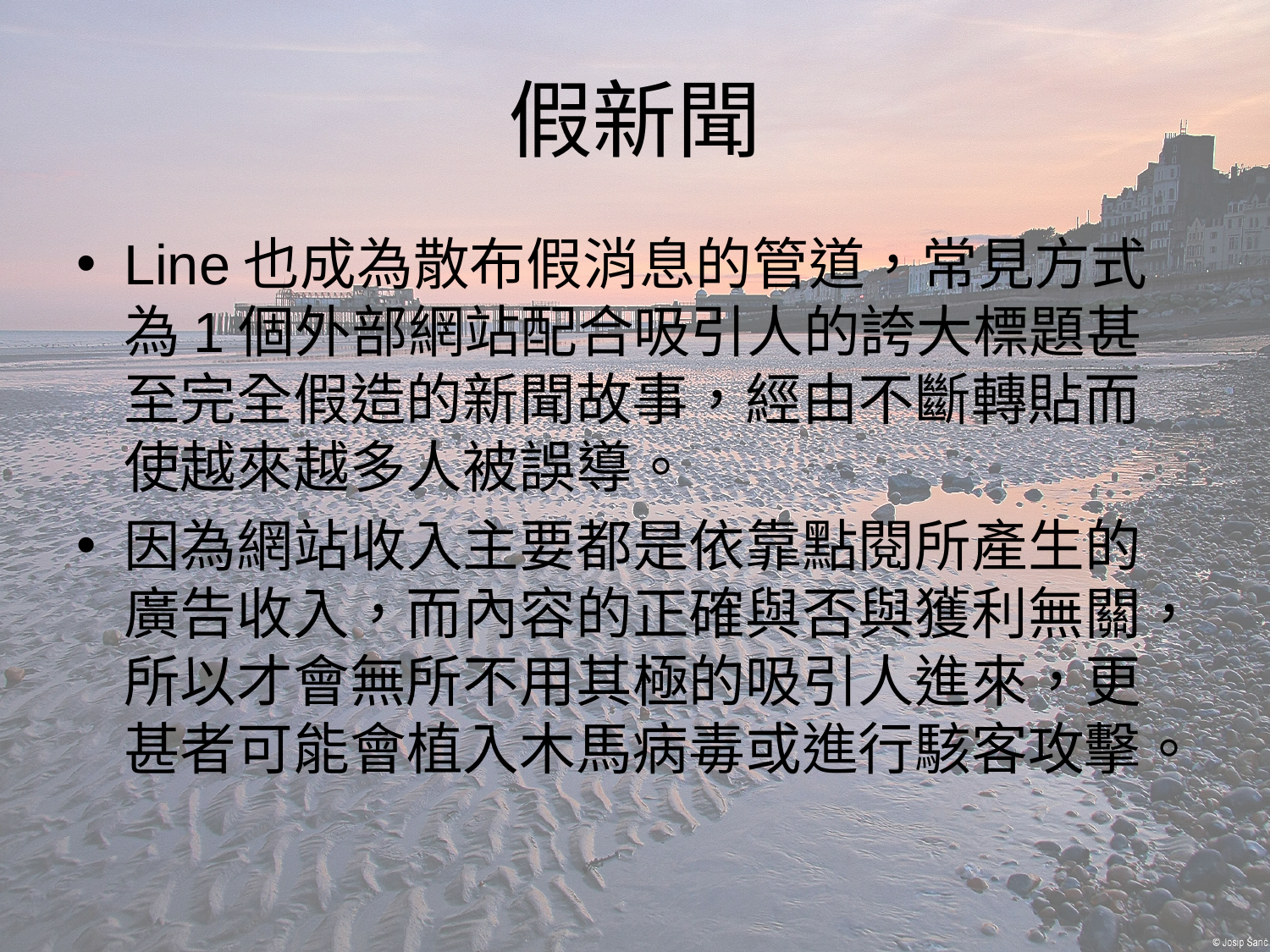

# 假新聞
Line也成為散布假消息的管道，常見方式為1個外部網站配合吸引人的誇大標題甚至完全假造的新聞故事，經由不斷轉貼而使越來越多人被誤導。
因為網站收入主要都是依靠點閱所產生的廣告收入，而內容的正確與否與獲利無關，所以才會無所不用其極的吸引人進來，更甚者可能會植入木馬病毒或進行駭客攻擊。